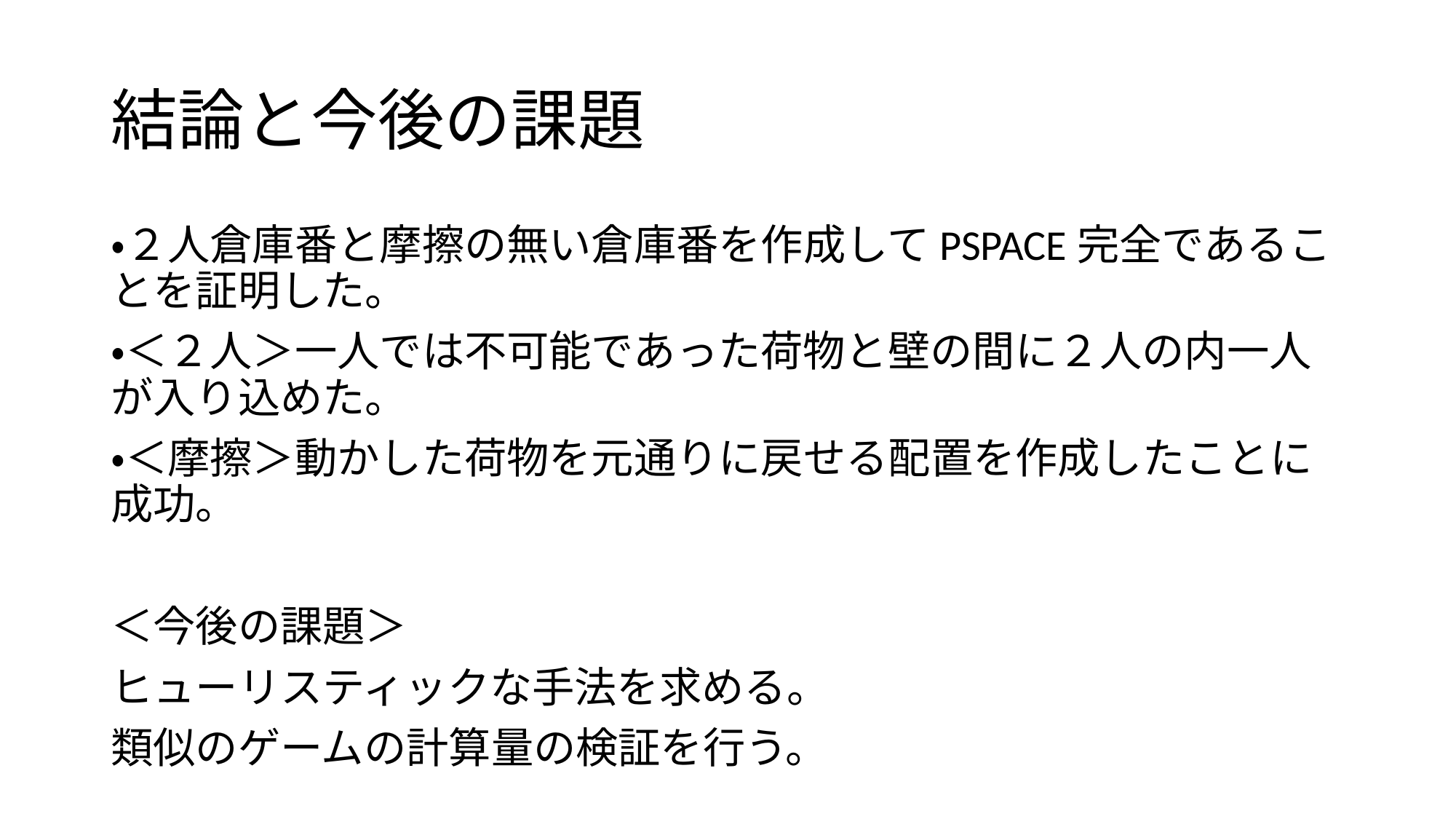

# 結論と今後の課題
・２人倉庫番と摩擦の無い倉庫番を作成してPSPACE完全であることを証明した。
・＜２人＞一人では不可能であった荷物と壁の間に２人の内一人が入り込めた。
・＜摩擦＞動かした荷物を元通りに戻せる配置を作成したことに成功。

＜今後の課題＞
ヒューリスティックな手法を求める。
類似のゲームの計算量の検証を行う。